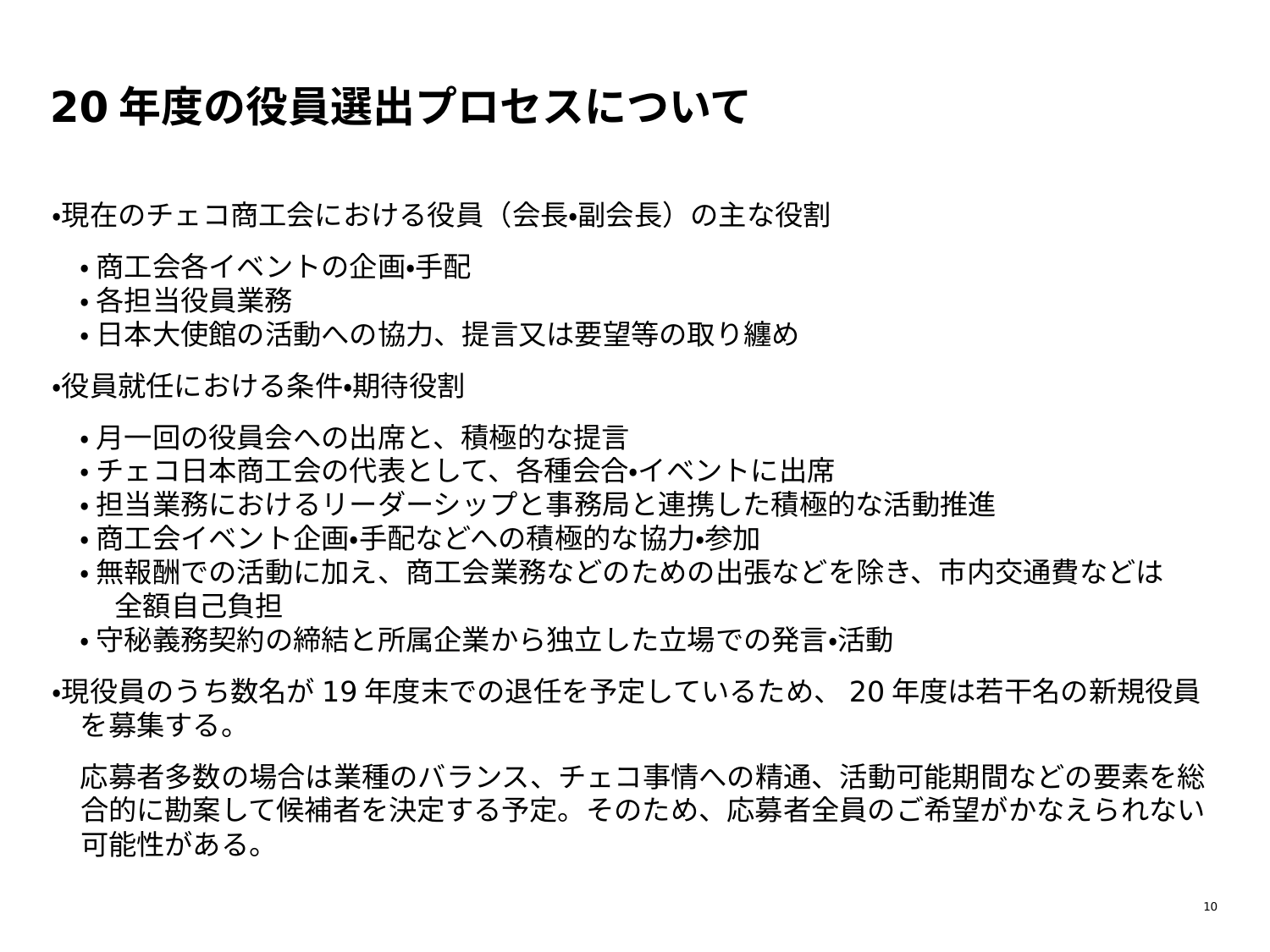

# 20年度の役員選出プロセスについて
・現在のチェコ商工会における役員（会長・副会長）の主な役割
　・ 商工会各イベントの企画・手配
　・ 各担当役員業務
　・ 日本大使館の活動への協力、提言又は要望等の取り纏め
・役員就任における条件・期待役割
　・ 月一回の役員会への出席と、積極的な提言
　・ チェコ日本商工会の代表として、各種会合・イベントに出席
　・ 担当業務におけるリーダーシップと事務局と連携した積極的な活動推進
　・ 商工会イベント企画・手配などへの積極的な協力・参加
　・ 無報酬での活動に加え、商工会業務などのための出張などを除き、市内交通費などは
　　 全額自己負担
　・ 守秘義務契約の締結と所属企業から独立した立場での発言・活動
・現役員のうち数名が19年度末での退任を予定しているため、20年度は若干名の新規役員
　を募集する。
　応募者多数の場合は業種のバランス、チェコ事情への精通、活動可能期間などの要素を総
　合的に勘案して候補者を決定する予定。そのため、応募者全員のご希望がかなえられない
　可能性がある。